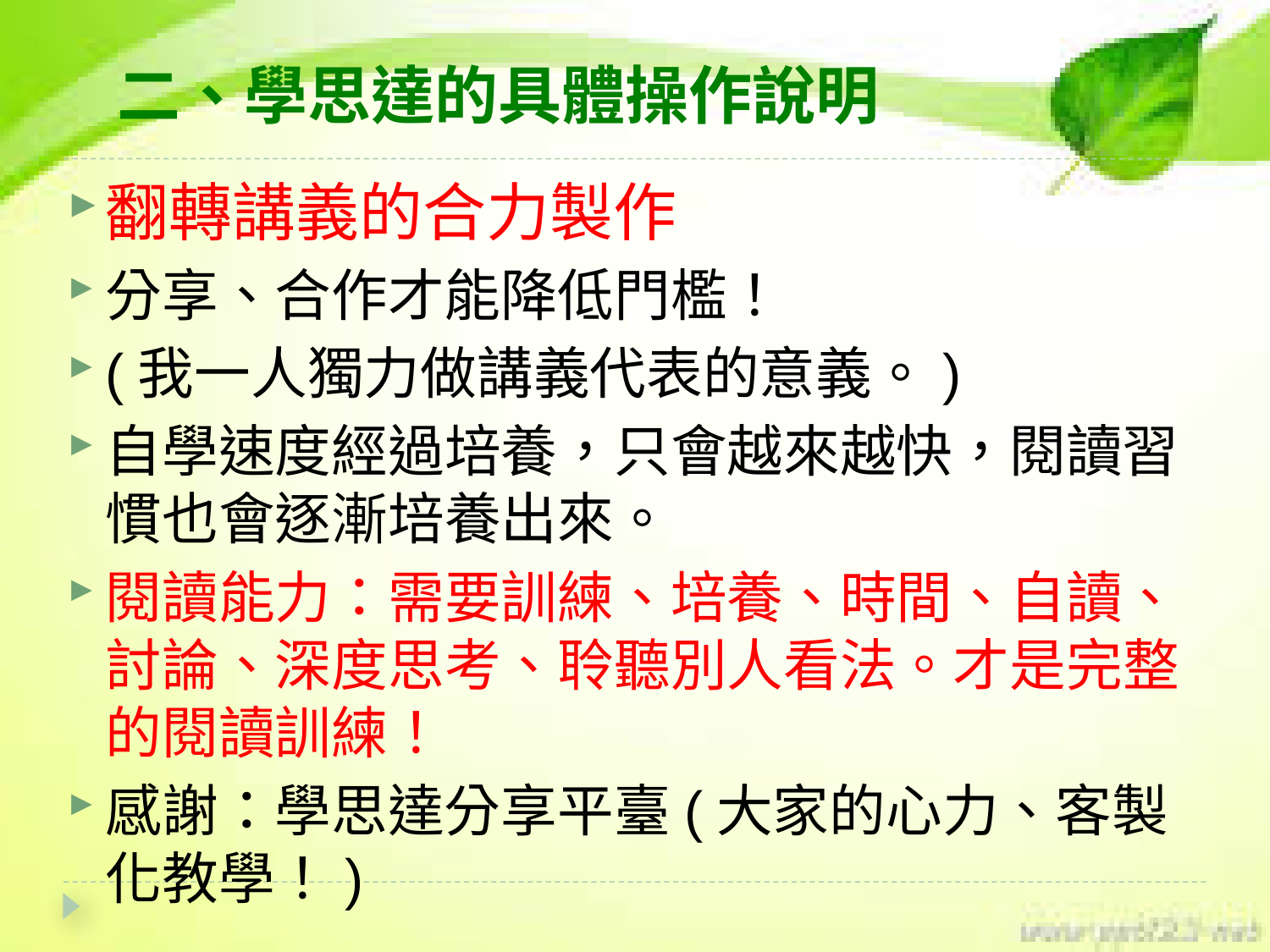

二、學思達的具體操作說明
翻轉講義的合力製作
分享、合作才能降低門檻！
(我一人獨力做講義代表的意義。)
自學速度經過培養，只會越來越快，閱讀習慣也會逐漸培養出來。
閱讀能力：需要訓練、培養、時間、自讀、討論、深度思考、聆聽別人看法。才是完整的閱讀訓練！
感謝：學思達分享平臺(大家的心力、客製化教學！)